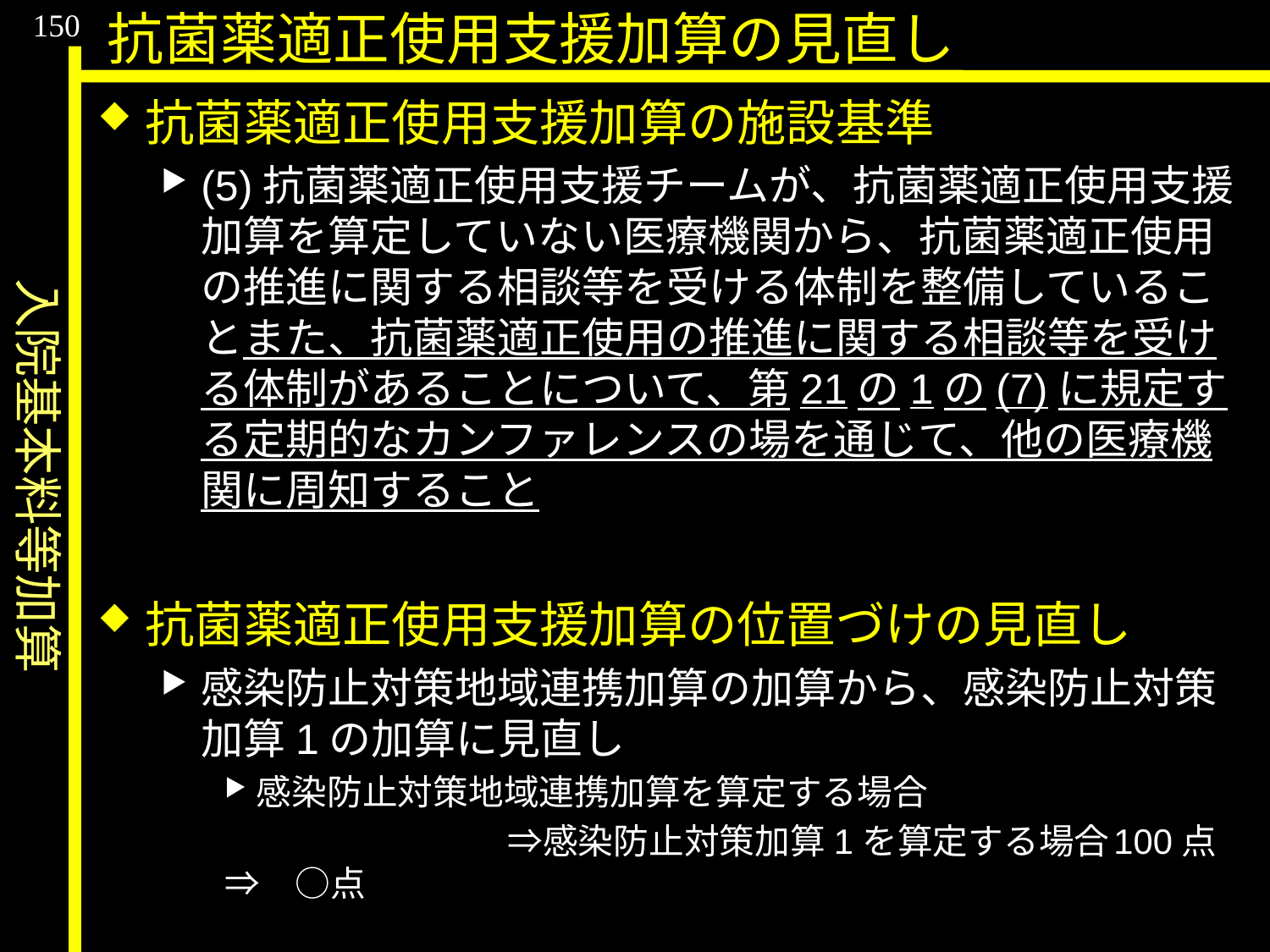

入院基本料等加算
150
抗菌薬適正使用支援加算の見直し

抗菌薬適正使用支援加算の施設基準
(5)抗菌薬適正使用支援チームが、抗菌薬適正使用支援加算を算定していない医療機関から、抗菌薬適正使用の推進に関する相談等を受ける体制を整備していることまた、抗菌薬適正使用の推進に関する相談等を受ける体制があることについて、第21の1の(7)に規定する定期的なカンファレンスの場を通じて、他の医療機関に周知すること

抗菌薬適正使用支援加算の位置づけの見直し
感染防止対策地域連携加算の加算から、感染防止対策加算1の加算に見直し
感染防止対策地域連携加算を算定する場合
　　　　　　　　⇒感染防止対策加算1を算定する場合	100点　⇒　○点